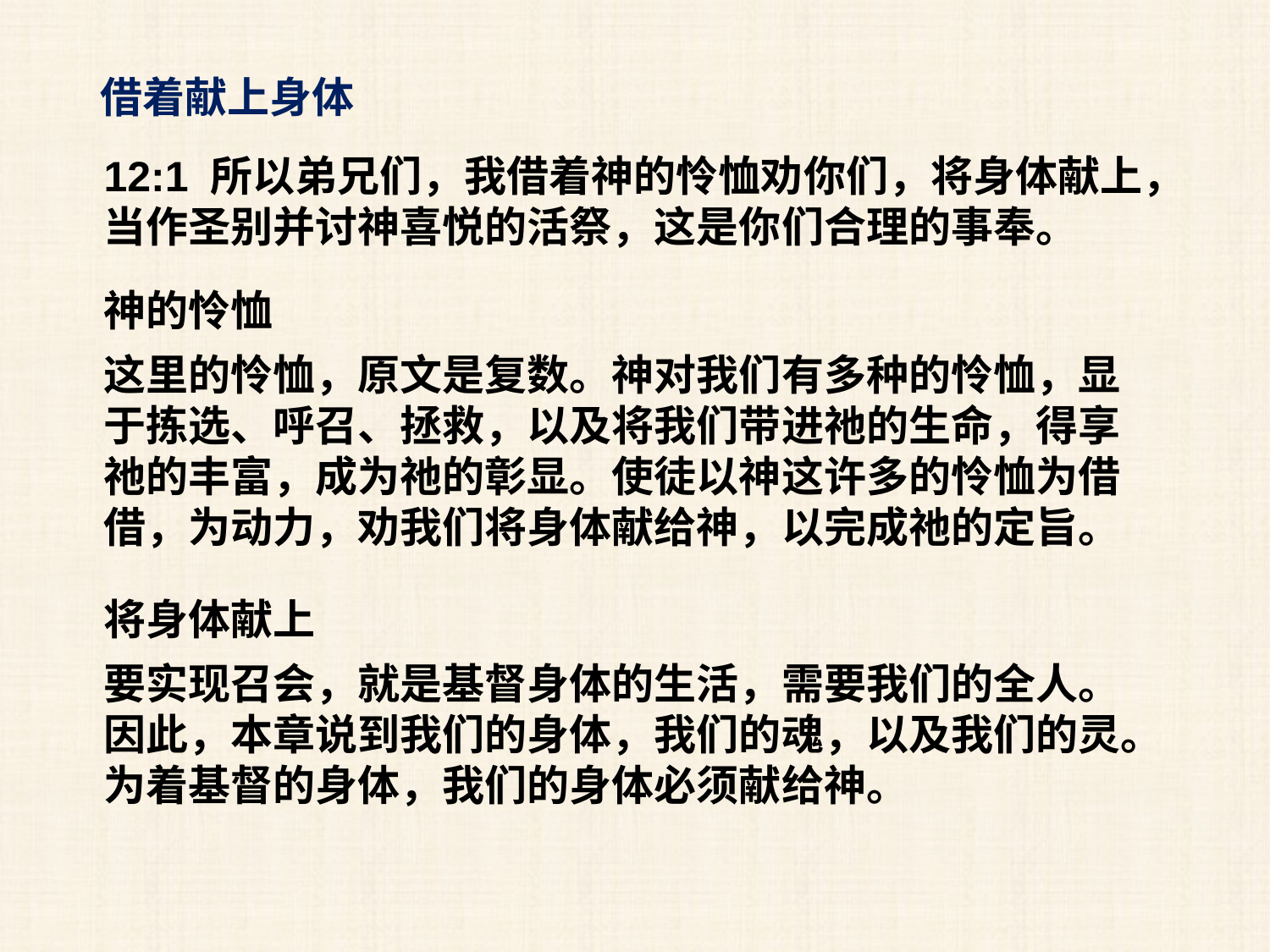

借着献上身体
12:1 所以弟兄们，我借着神的怜恤劝你们，将身体献上，当作圣别并讨神喜悦的活祭，这是你们合理的事奉。
神的怜恤
这里的怜恤，原文是复数。神对我们有多种的怜恤，显于拣选、呼召、拯救，以及将我们带进祂的生命，得享祂的丰富，成为祂的彰显。使徒以神这许多的怜恤为借借，为动力，劝我们将身体献给神，以完成祂的定旨。
将身体献上
要实现召会，就是基督身体的生活，需要我们的全人。因此，本章说到我们的身体，我们的魂，以及我们的灵。为着基督的身体，我们的身体必须献给神。